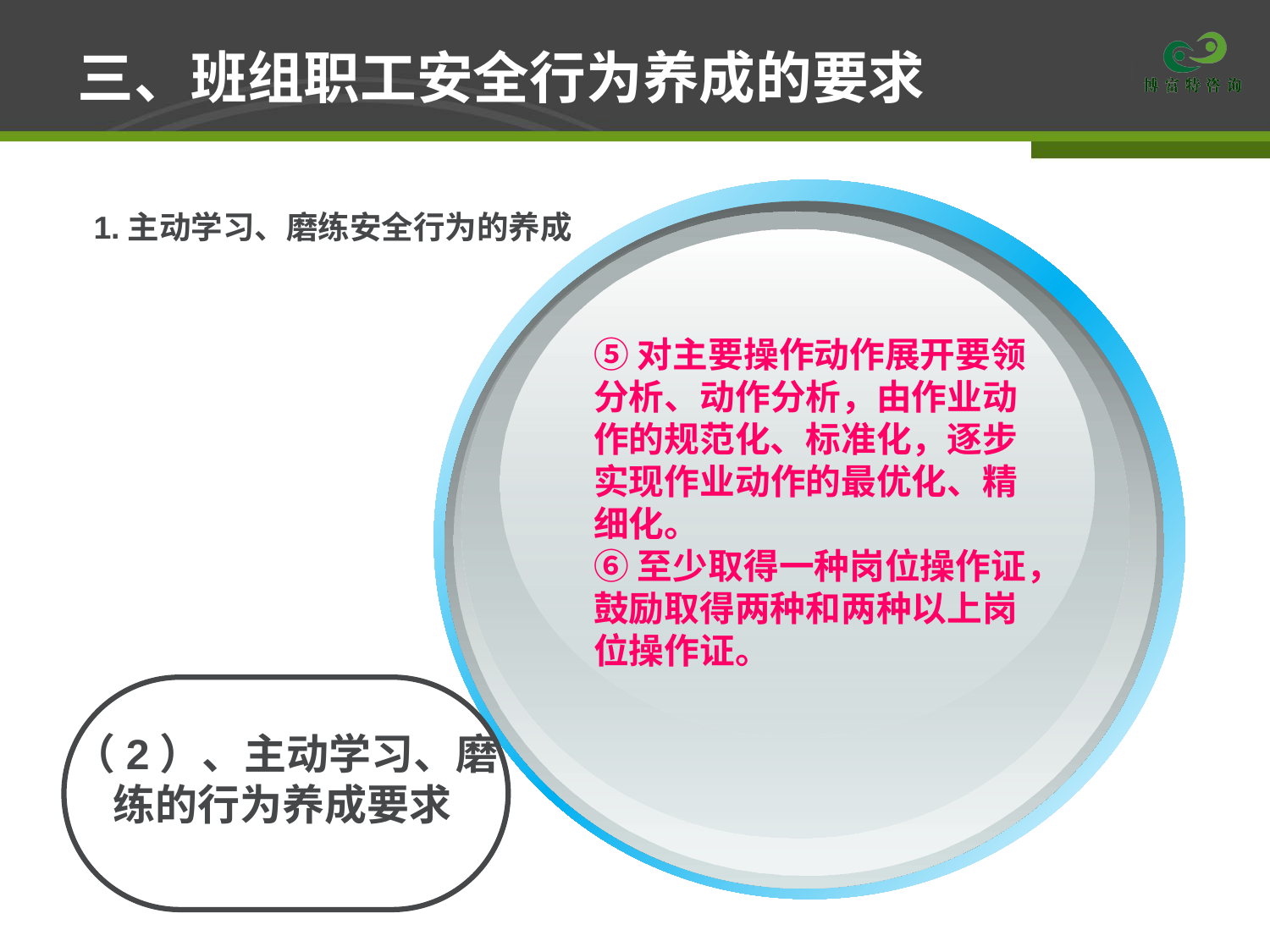

# 三、班组职工安全行为养成的要求

1.主动学习、磨练安全行为的养成

⑤对主要操作动作展开要领分析、动作分析，由作业动作的规范化、标准化，逐步实现作业动作的最优化、精细化。
⑥至少取得一种岗位操作证，鼓励取得两种和两种以上岗位操作证。

（2）、主动学习、磨
练的行为养成要求

46